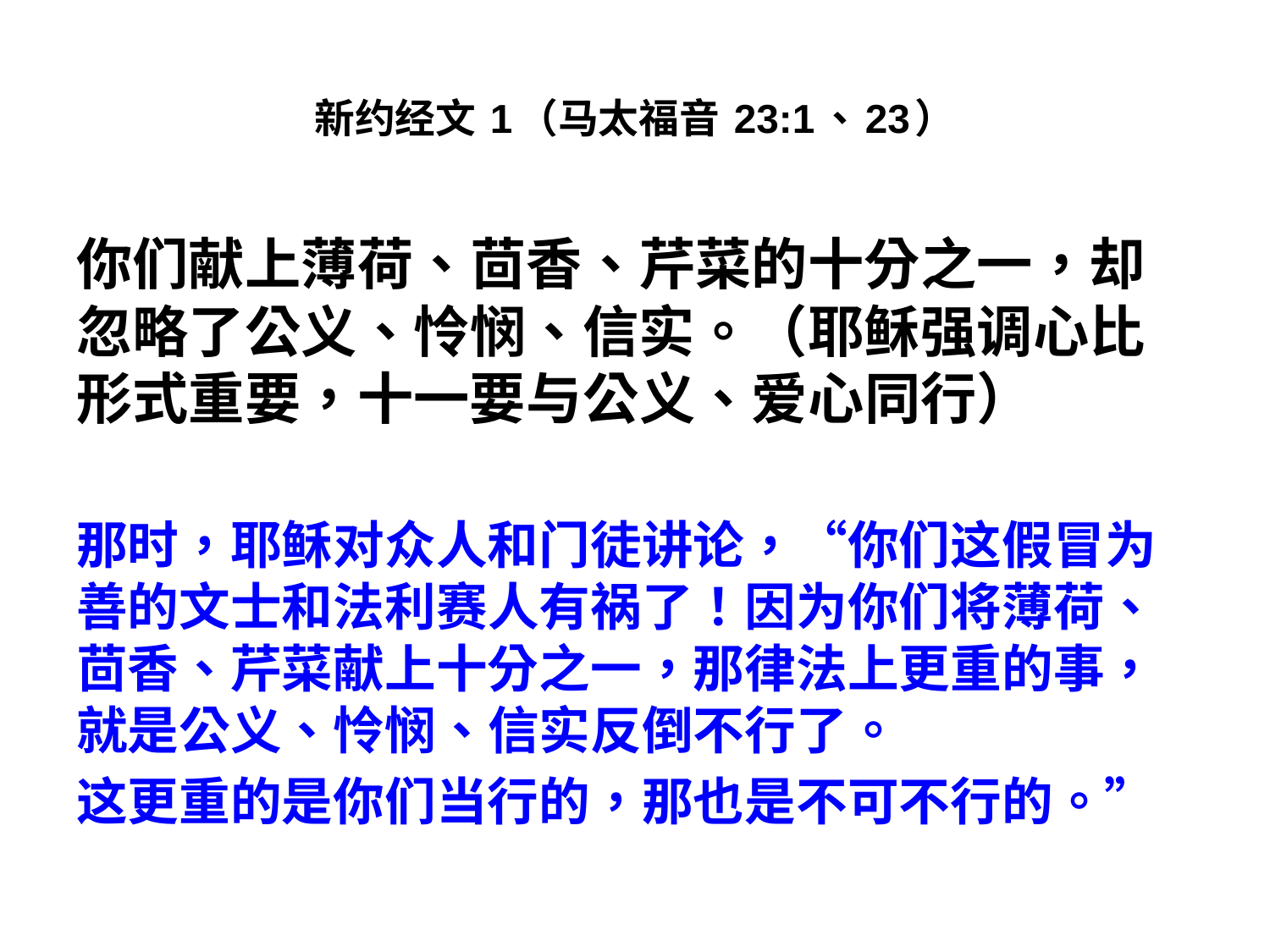

# 新约经文 1（马太福音 23:1、23）
你们献上薄荷、茴香、芹菜的十分之一，却忽略了公义、怜悯、信实。（耶稣强调心比形式重要，十一要与公义、爱心同行）

那时，耶稣对众人和门徒讲论，“你们这假冒为善的文士和法利赛人有祸了！因为你们将薄荷、茴香、芹菜献上十分之一，那律法上更重的事，就是公义、怜悯、信实反倒不行了。
这更重的是你们当行的，那也是不可不行的。”